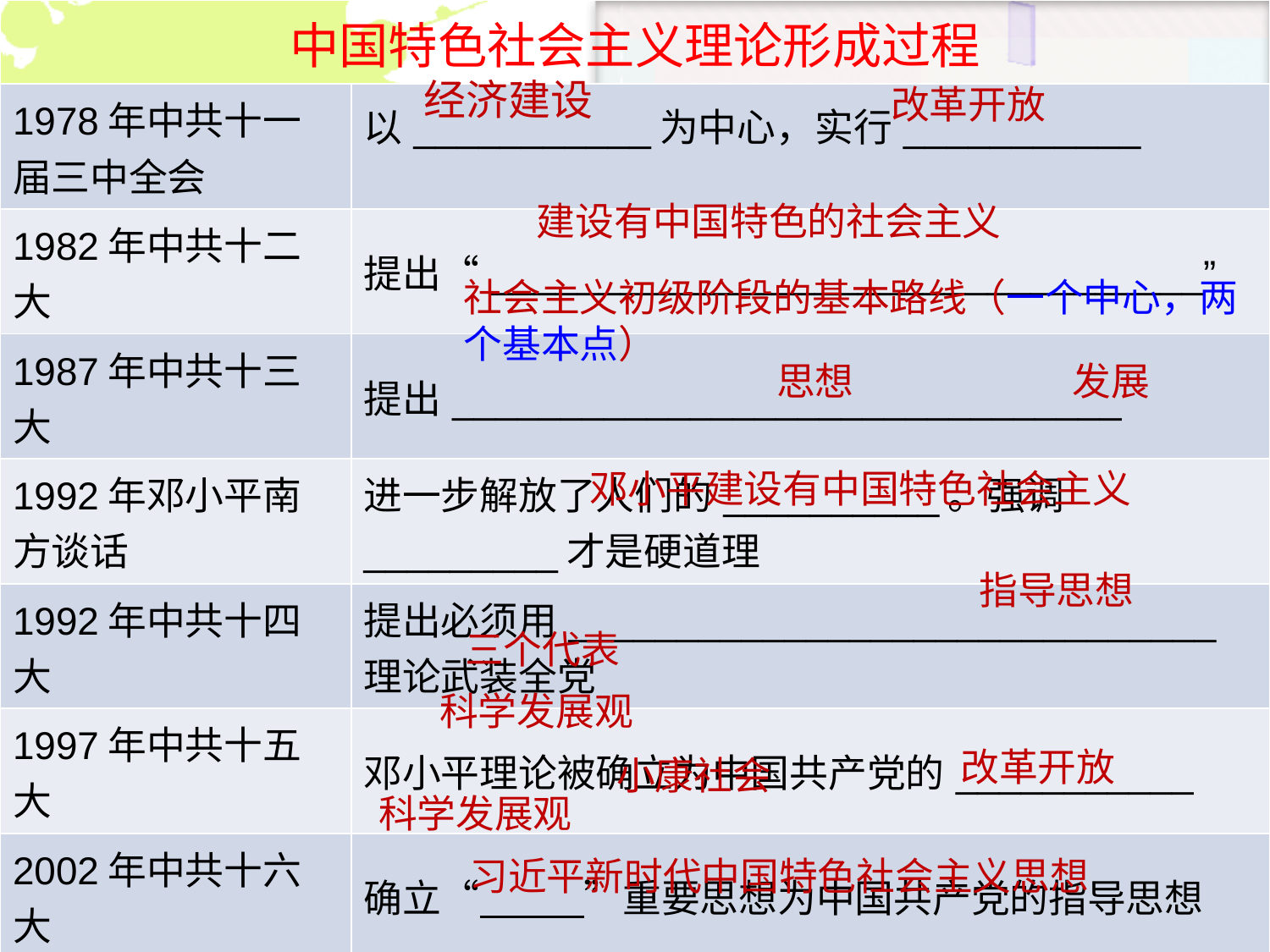

| 中国特色社会主义理论形成过程 |  |
| --- | --- |
| 1978年中共十一届三中全会 | 以\_\_\_\_\_\_\_\_\_\_\_为中心，实行\_\_\_\_\_\_\_\_\_\_\_ |
| 1982年中共十二大 | 提出“\_\_\_\_\_\_\_\_\_\_\_\_\_\_\_\_\_\_\_\_\_\_\_\_\_\_\_\_\_\_\_\_\_” |
| 1987年中共十三大 | 提出\_\_\_\_\_\_\_\_\_\_\_\_\_\_\_\_\_\_\_\_\_\_\_\_\_\_\_\_\_\_\_ |
| 1992年邓小平南方谈话 | 进一步解放了人们的\_\_\_\_\_\_\_\_\_\_。强调\_\_\_\_\_\_\_\_\_才是硬道理 |
| 1992年中共十四大 | 提出必须用\_\_\_\_\_\_\_\_\_\_\_\_\_\_\_\_\_\_\_\_\_\_\_\_\_\_\_\_\_\_理论武装全党 |
| 1997年中共十五大 | 邓小平理论被确立为中国共产党的\_\_\_\_\_\_\_\_\_\_\_ |
| 2002年中共十六大 | 确立“ ”重要思想为中国共产党的指导思想 |
| 2007年中共十七大 | 将\_\_\_\_\_\_\_\_\_\_\_\_写进党章 |
| 2012年中共十八大 | 确定了全面建成\_\_\_\_\_\_\_\_\_和全面深化\_\_\_\_\_\_\_\_\_\_\_的目标。\_\_\_\_\_\_\_\_\_\_\_\_\_\_\_被确立为中国共产党的指导思想 |
| 2017年中共十九大 | 确立\_\_\_\_\_\_\_\_\_\_\_\_\_\_\_\_\_\_\_\_\_\_\_\_\_\_\_\_\_\_\_\_\_\_为中共必须长期坚持的指导思想 |
经济建设
改革开放
建设有中国特色的社会主义
社会主义初级阶段的基本路线（一个中心，两个基本点）
发展
思想
邓小平建设有中国特色社会主义
指导思想
三个代表
科学发展观
改革开放
小康社会
科学发展观
习近平新时代中国特色社会主义思想